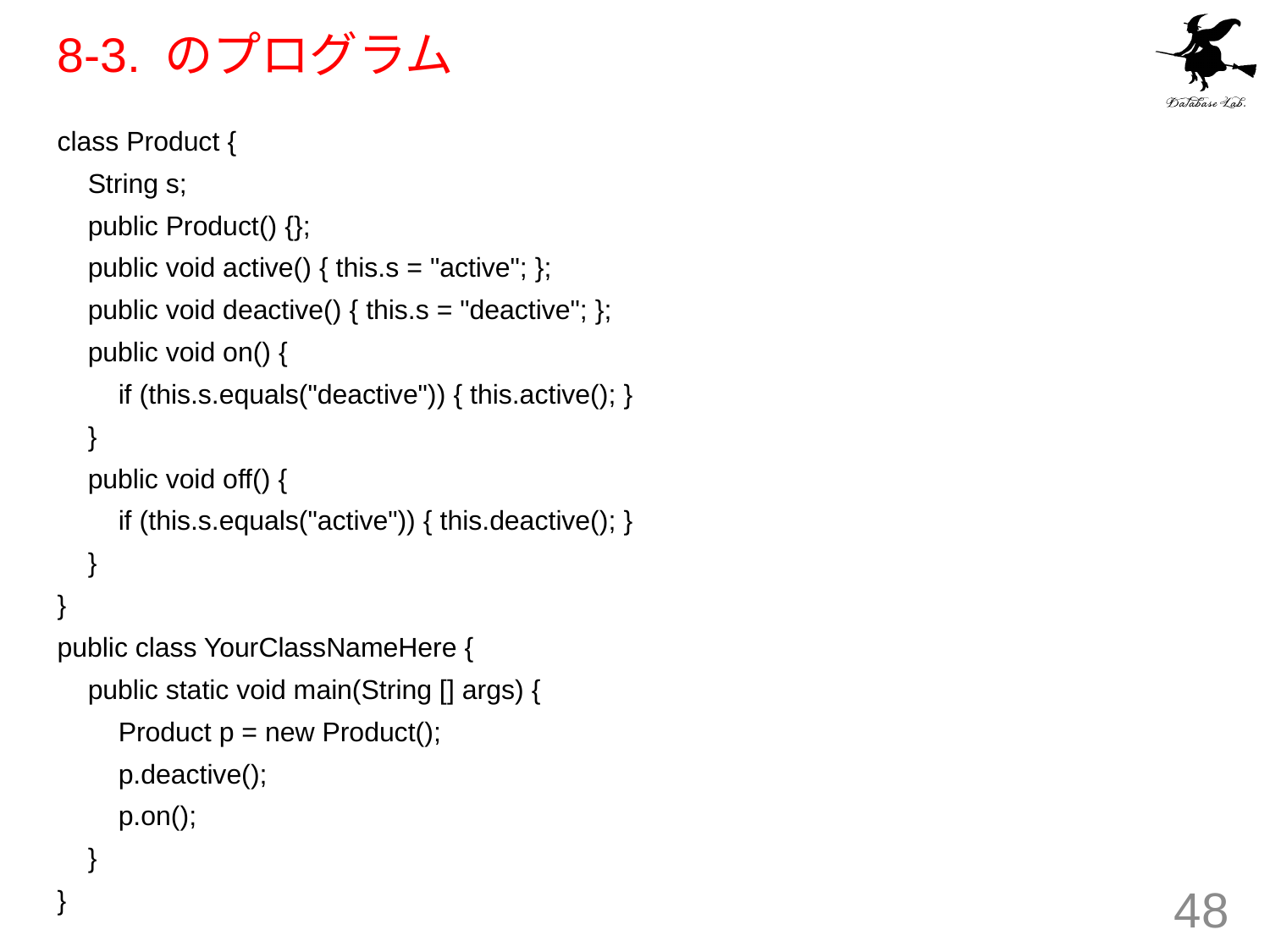

# 8-3. のプログラム
class Product {
    String s;
    public Product() {};
    public void active() { this.s = "active"; };
    public void deactive() { this.s = "deactive"; };
    public void on() {
        if (this.s.equals("deactive")) { this.active(); }
    }
    public void off() {
        if (this.s.equals("active")) { this.deactive(); }
    }
}
public class YourClassNameHere {
    public static void main(String [] args) {
        Product p = new Product();
        p.deactive();
        p.on();
    }
}
48